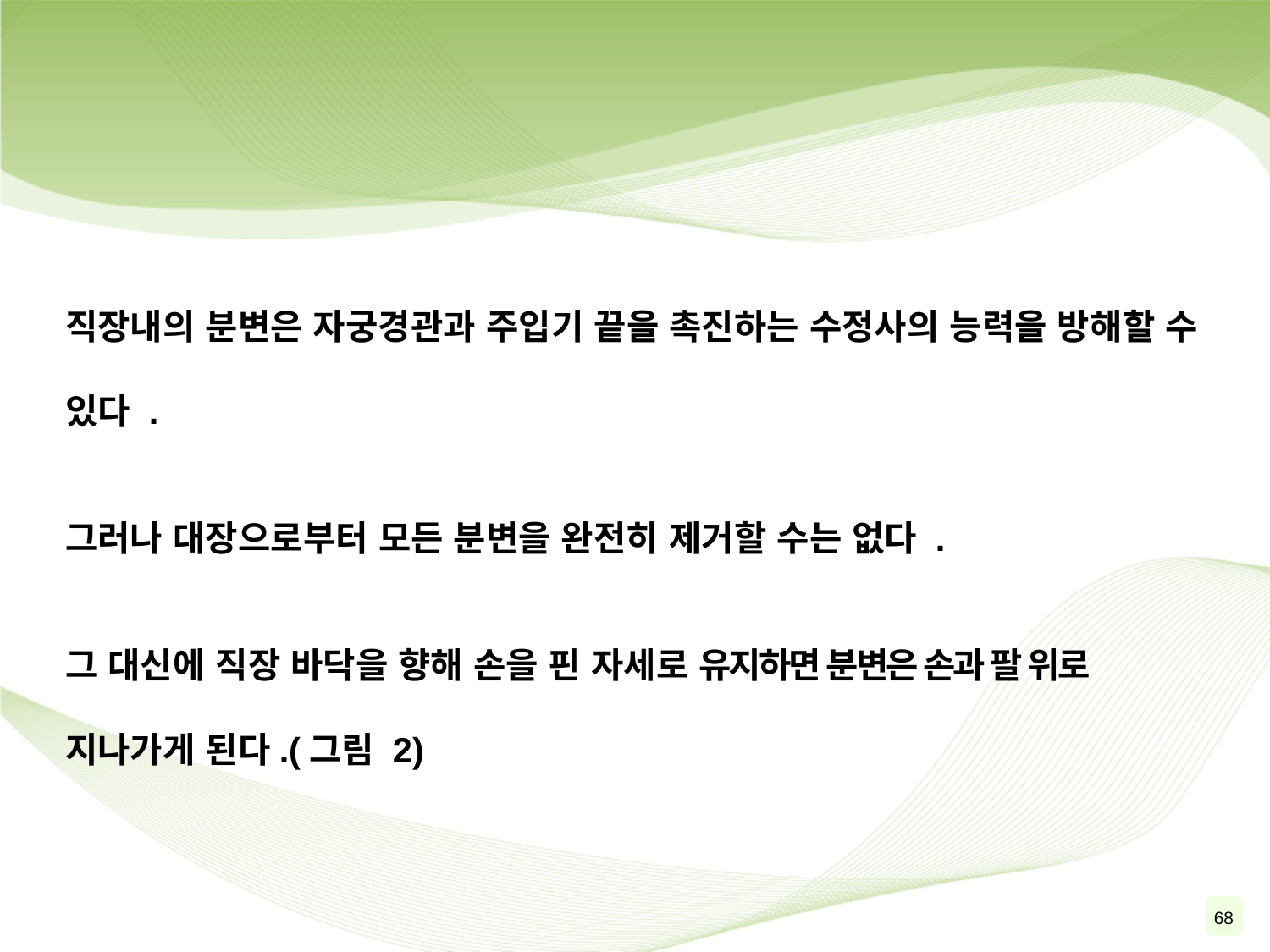

직장내의 분변은 자궁경관과 주입기 끝을 촉진하는 수정사의 능력을 방해할 수 있다 .

그러나 대장으로부터 모든 분변을 완전히 제거할 수는 없다 .

그 대신에 직장 바닥을 향해 손을 핀 자세로 유지하면 분변은 손과 팔 위로 지나가게 된다.(그림 2)
68
70